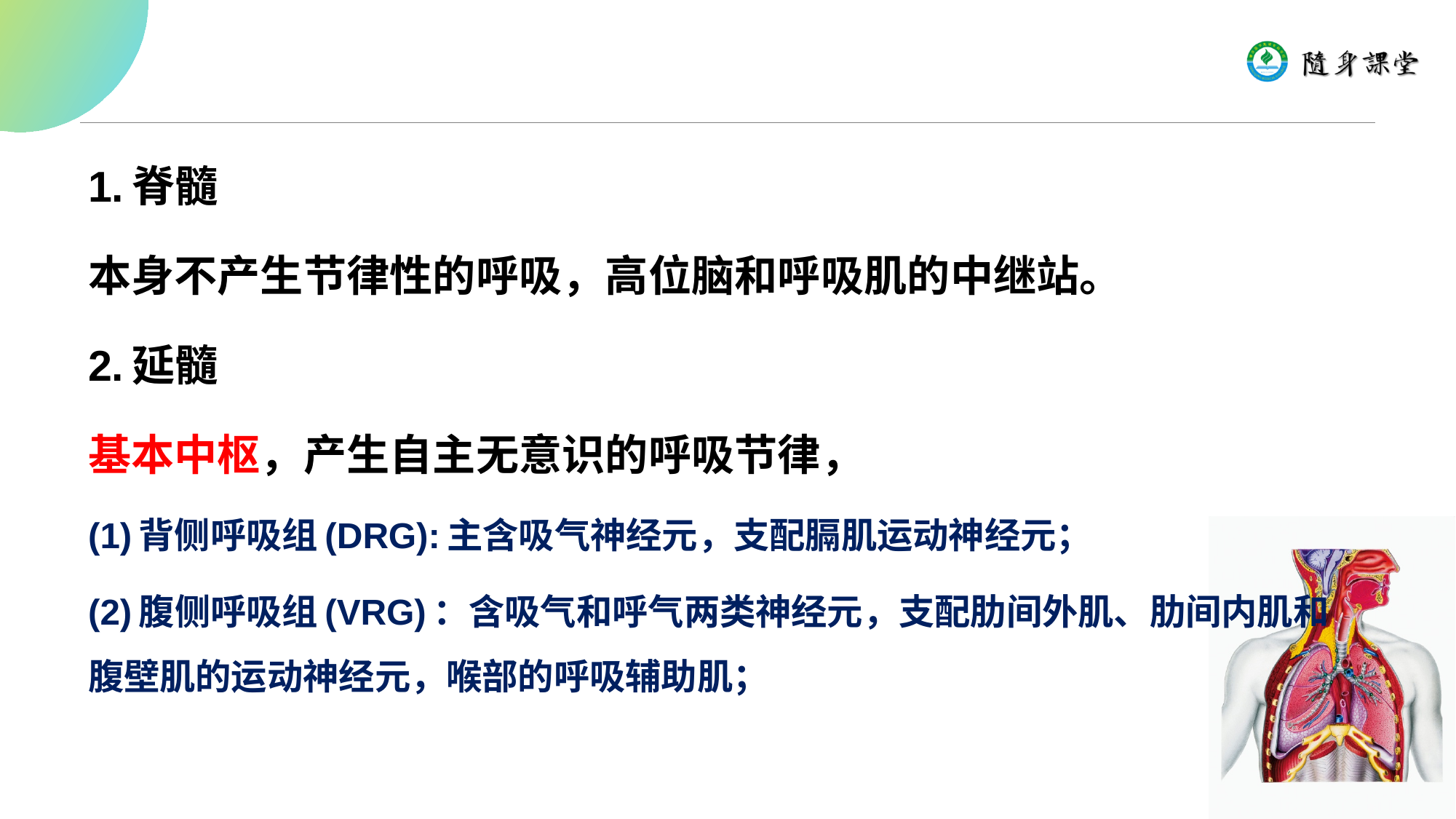

1.脊髓
本身不产生节律性的呼吸，高位脑和呼吸肌的中继站。
2.延髓
基本中枢，产生自主无意识的呼吸节律，
(1)背侧呼吸组(DRG):主含吸气神经元，支配膈肌运动神经元；
(2)腹侧呼吸组(VRG)：含吸气和呼气两类神经元，支配肋间外肌、肋间内肌和腹壁肌的运动神经元，喉部的呼吸辅助肌；